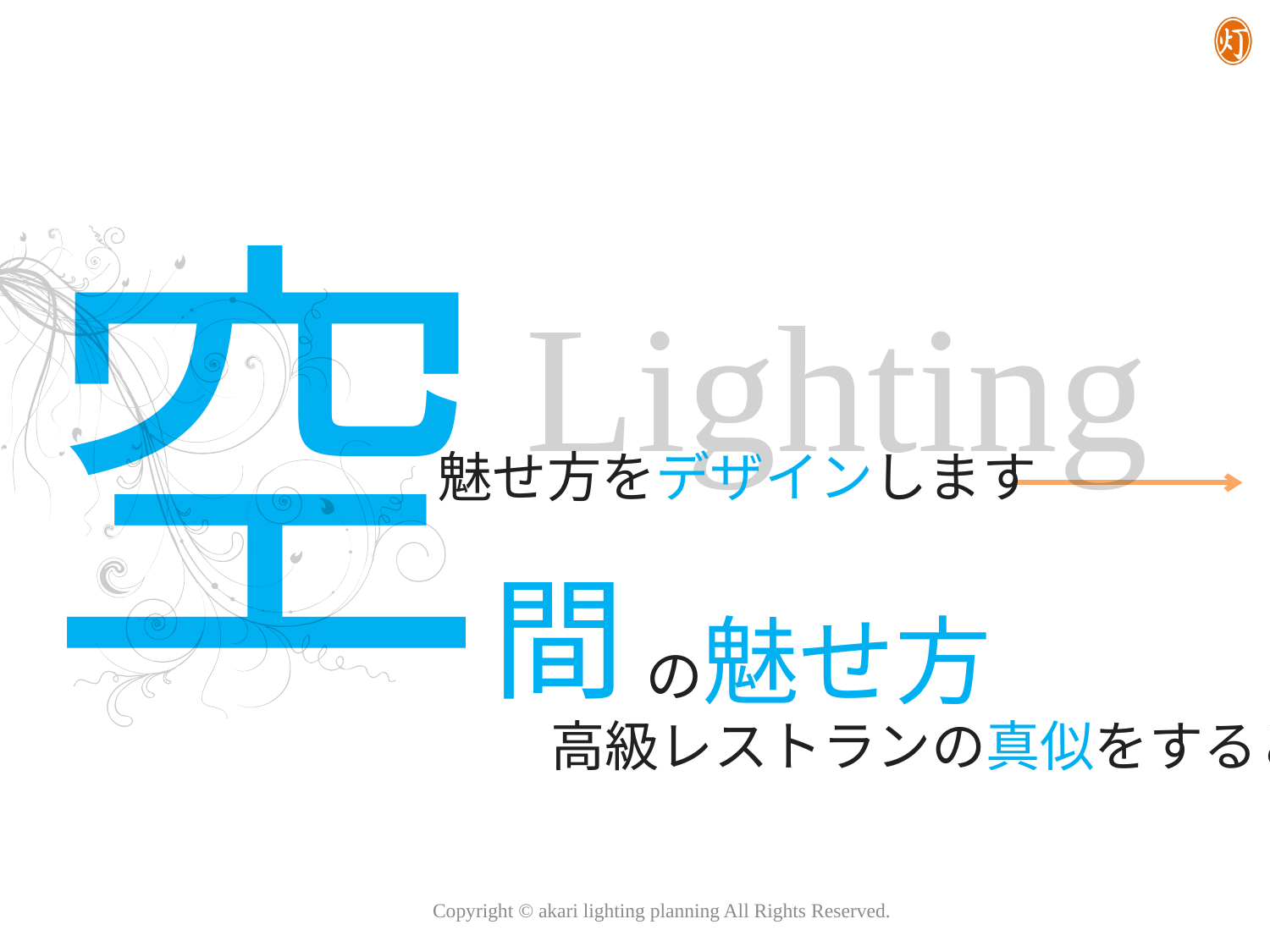

空

Lighting
魅せ方をデザインします
間
の魅せ方
高級レストランの真似をすると
Copyright © akari lighting planning All Rights Reserved.